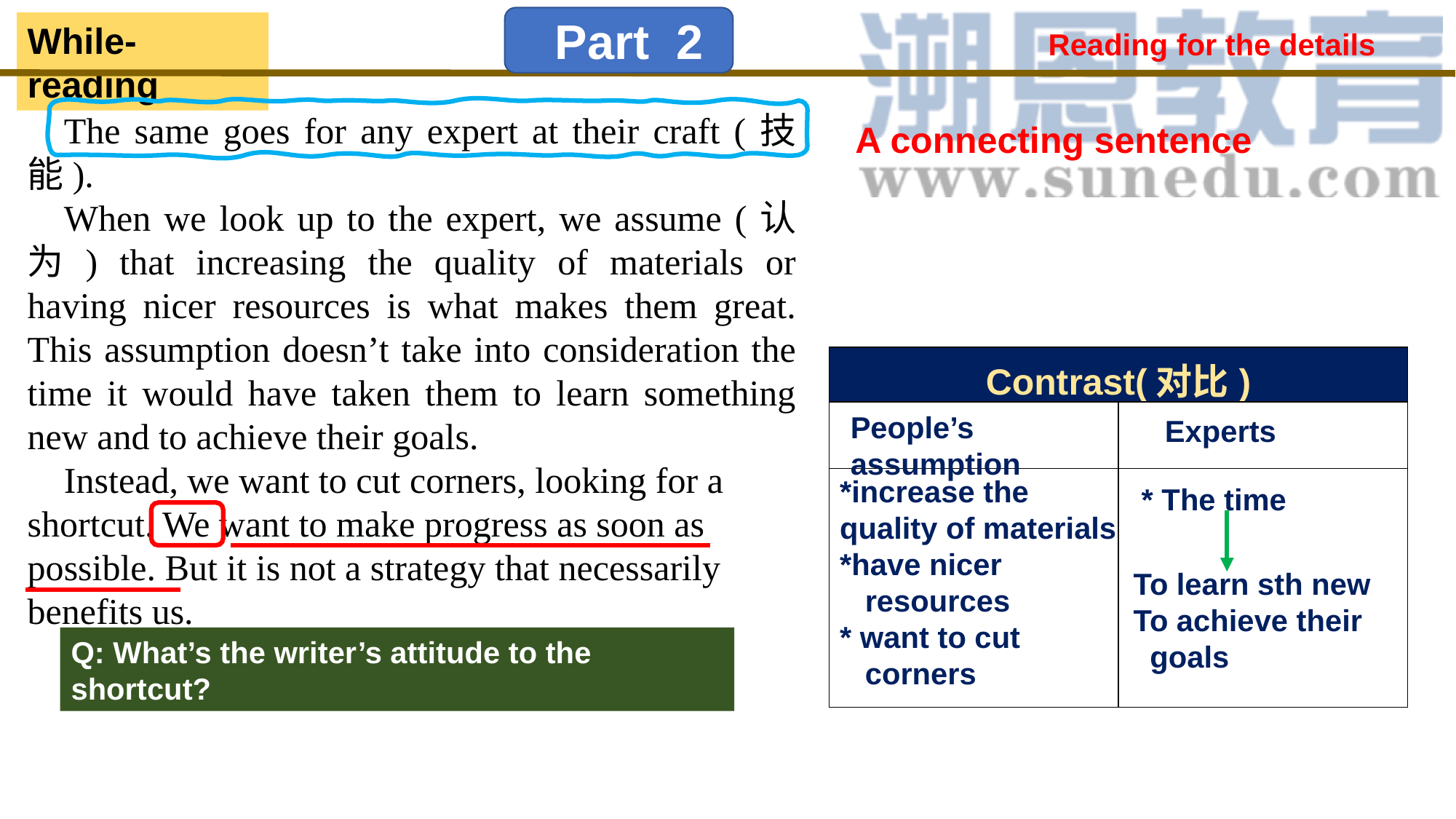

Part  2
While-reading
Reading for the details

The same goes for any expert at their craft (技能).
When we look up to the expert, we assume (认为) that increasing the quality of materials or having nicer resources is what makes them great. This assumption doesn’t take into consideration the time it would have taken them to learn something new and to achieve their goals.
Instead, we want to cut corners, looking for a shortcut. We want to make progress as soon as possible. But it is not a strategy that necessarily benefits us.
A connecting sentence
| Contrast(对比) |  |
| --- | --- |
|  |  |
|  |  |
People’s assumption
Experts
*increase the quality of materials
*have nicer
   resources
* want to cut
   corners
* The time

To learn sth new
To achieve their
  goals
Q: What’s the writer’s attitude to the shortcut?